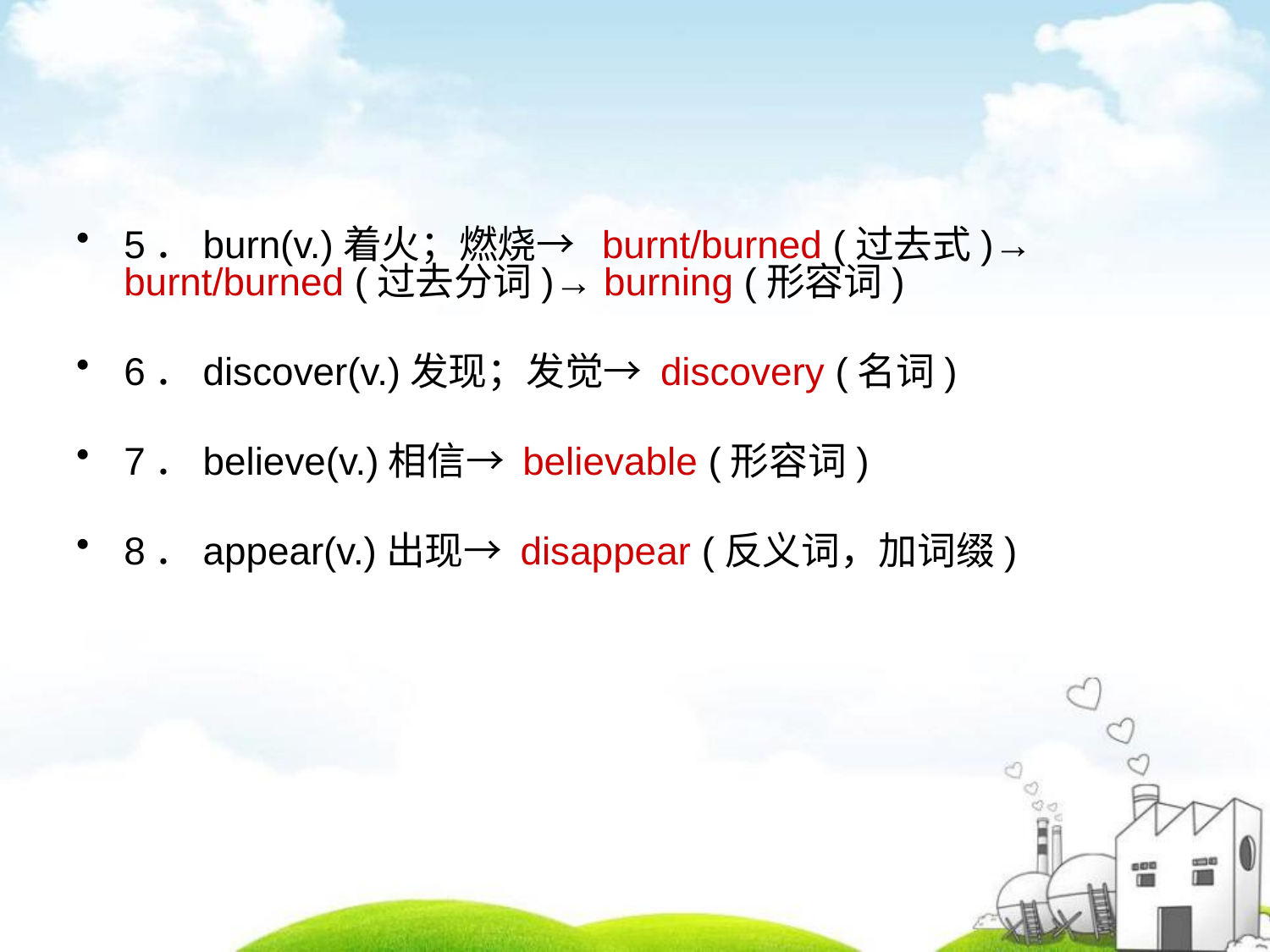

5．burn(v.)着火；燃烧→  burnt/burned (过去式)→ burnt/burned (过去分词)→ burning (形容词)

6．discover(v.)发现；发觉→ discovery (名词)

7．believe(v.)相信→ believable (形容词)

8．appear(v.)出现→ disappear (反义词，加词缀)